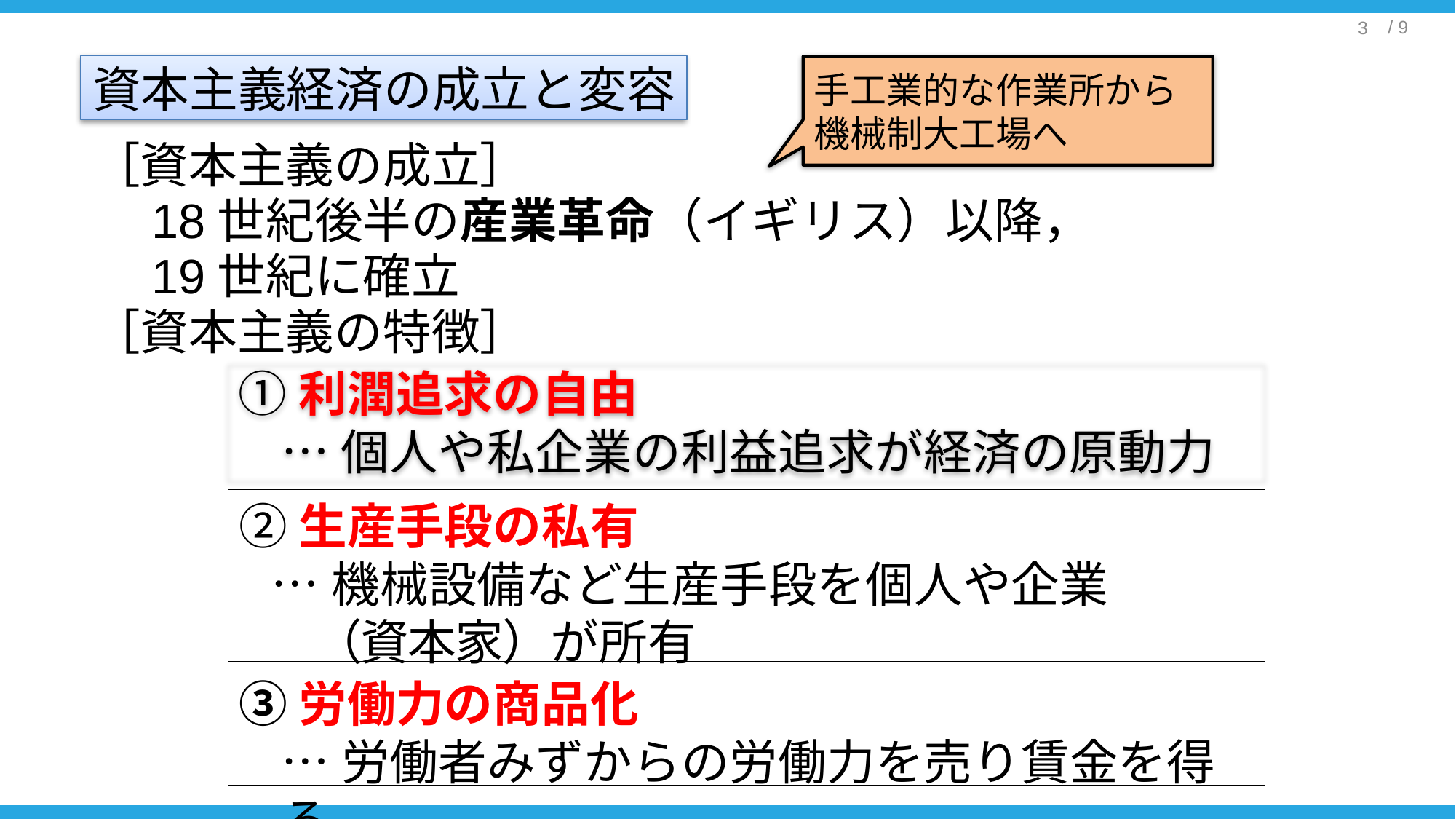

資本主義経済の成立と変容
手工業的な作業所から機械制大工場へ
［資本主義の成立］
　18世紀後半の産業革命（イギリス）以降，
　19世紀に確立

［資本主義の特徴］
①利潤追求の自由
…個人や私企業の利益追求が経済の原動力
②生産手段の私有
…機械設備など生産手段を個人や企業　　（資本家）が所有
③労働力の商品化
…労働者みずからの労働力を売り賃金を得る